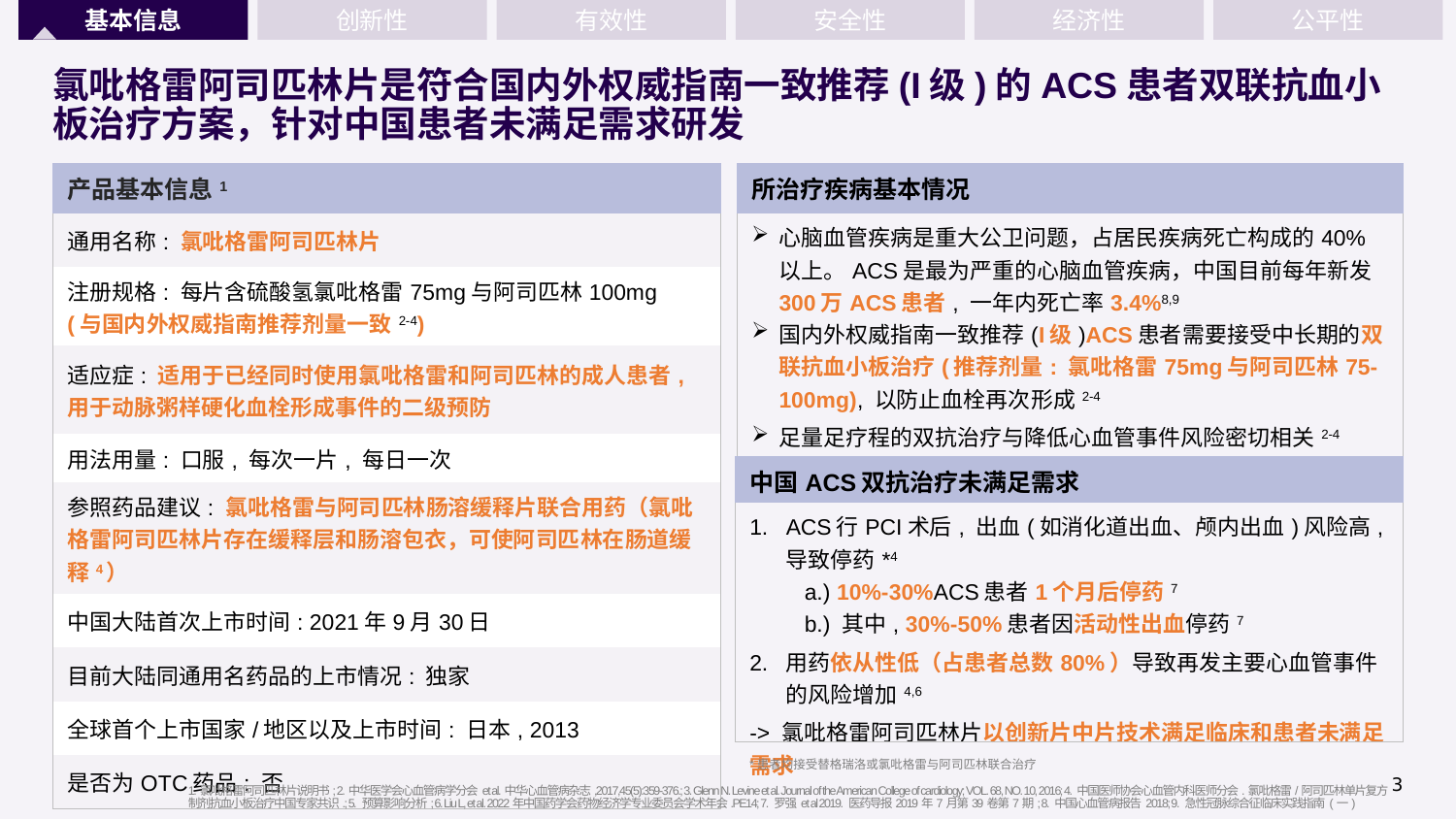

基本信息
创新性
有效性
安全性
经济性
公平性

# 氯吡格雷阿司匹林片是符合国内外权威指南一致推荐(I级)的ACS患者双联抗血小板治疗方案，针对中国患者未满足需求研发
| 产品基本信息1 |
| --- |
| 通用名称: 氯吡格雷阿司匹林片 |
| 注册规格: 每片含硫酸氢氯吡格雷75mg与阿司匹林100mg (与国内外权威指南推荐剂量一致2-4) |
| 适应症: 适用于已经同时使用氯吡格雷和阿司匹林的成人患者, 用于动脉粥样硬化血栓形成事件的二级预防 |
| 用法用量: 口服, 每次一片, 每日一次 |
| 参照药品建议: 氯吡格雷与阿司匹林肠溶缓释片联合用药（氯吡格雷阿司匹林片存在缓释层和肠溶包衣，可使阿司匹林在肠道缓释4） |
| 中国大陆首次上市时间: 2021年9月30日 |
| 目前大陆同通用名药品的上市情况: 独家 |
| 全球首个上市国家/地区以及上市时间: 日本, 2013 |
| 是否为OTC药品: 否 |
| 所治疗疾病基本情况 |
| --- |
| 心脑血管疾病是重大公卫问题，占居民疾病死亡构成的40%以上。ACS是最为严重的心脑血管疾病，中国目前每年新发300万ACS患者, 一年内死亡率3.4%8,9 国内外权威指南一致推荐(I级)ACS患者需要接受中长期的双联抗血小板治疗(推荐剂量: 氯吡格雷75mg与阿司匹林75-100mg), 以防止血栓再次形成2-4 足量足疗程的双抗治疗与降低心血管事件风险密切相关2-4 目前中国约有95万ACS患者接受双抗治疗5 |
| 中国ACS双抗治疗未满足需求 |
| --- |
| ACS行PCI术后, 出血(如消化道出血、颅内出血)风险高, 导致停药\*4 a.) 10%-30%ACS患者1个月后停药7 b.) 其中, 30%-50%患者因活动性出血停药7 用药依从性低（占患者总数80%）导致再发主要心血管事件的风险增加4,6 -> 氯吡格雷阿司匹林片以创新片中片技术满足临床和患者未满足需求 |
*患者均接受替格瑞洛或氯吡格雷与阿司匹林联合治疗
3
1.氯吡格雷阿司匹林片说明书; 2.中华医学会心血管病学分会 et al.中华心血管病杂志,2017,45(5):359-376.; 3. Glenn N. Levine et al. Journal of the American College of cardiology; VOL. 68, NO. 10, 2016; 4. 中国医师协会心血管内科医师分会.氯吡格雷/阿司匹林单片复方制剂抗血小板治疗中国专家共识.; 5. 预算影响分析; 6. Liu L, et al. 2022年中国药学会药物经济学专业委员会学术年会.PE14; 7. 罗强 et al 2019. 医药导报2019年7月第39卷第7期; 8. 中国心血管病报告 2018; 9. 急性冠脉综合征临床实践指南 (一)